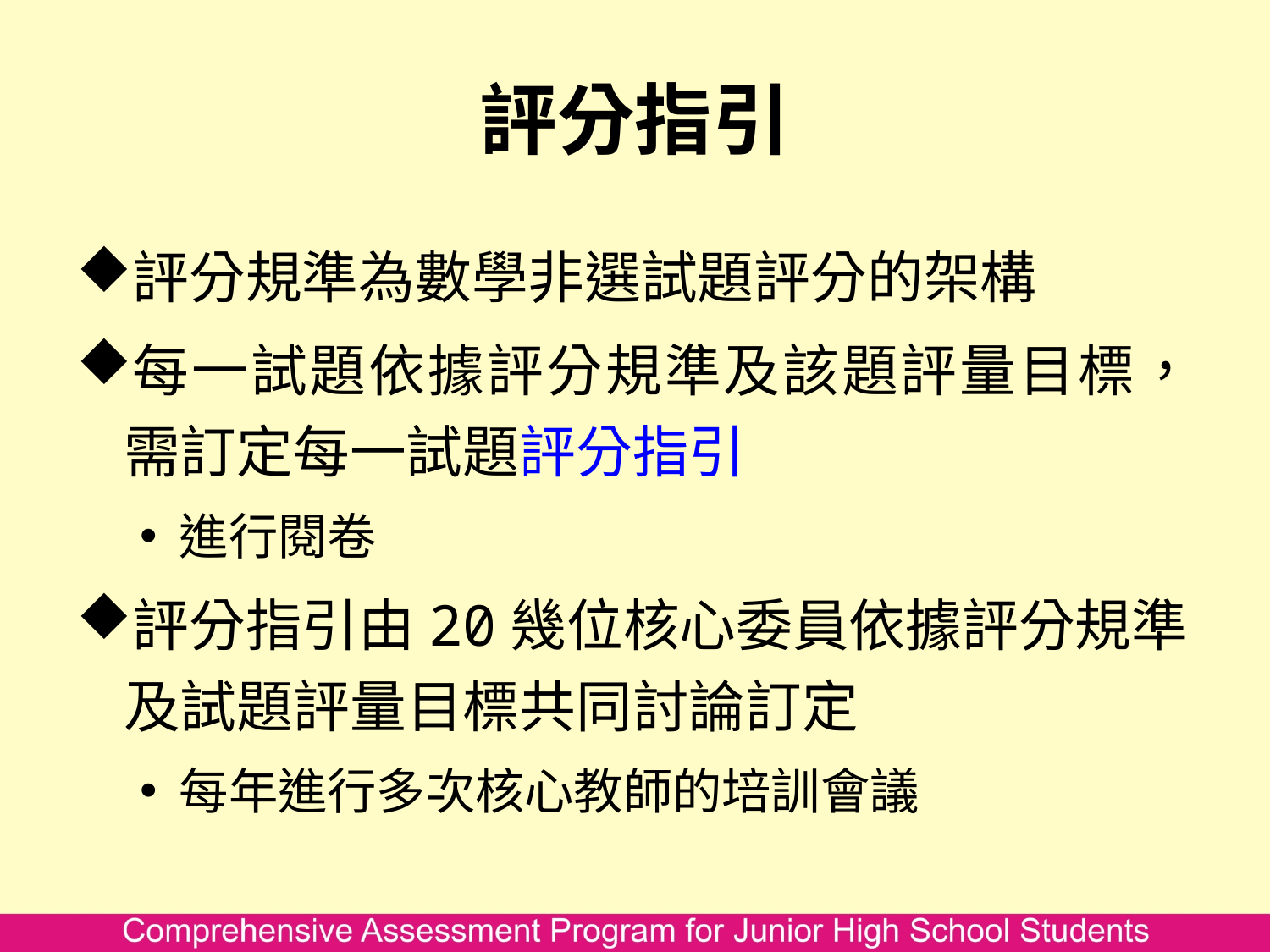

# 評分指引
評分規準為數學非選試題評分的架構
每一試題依據評分規準及該題評量目標，需訂定每一試題評分指引
進行閱卷
評分指引由20幾位核心委員依據評分規準及試題評量目標共同討論訂定
每年進行多次核心教師的培訓會議